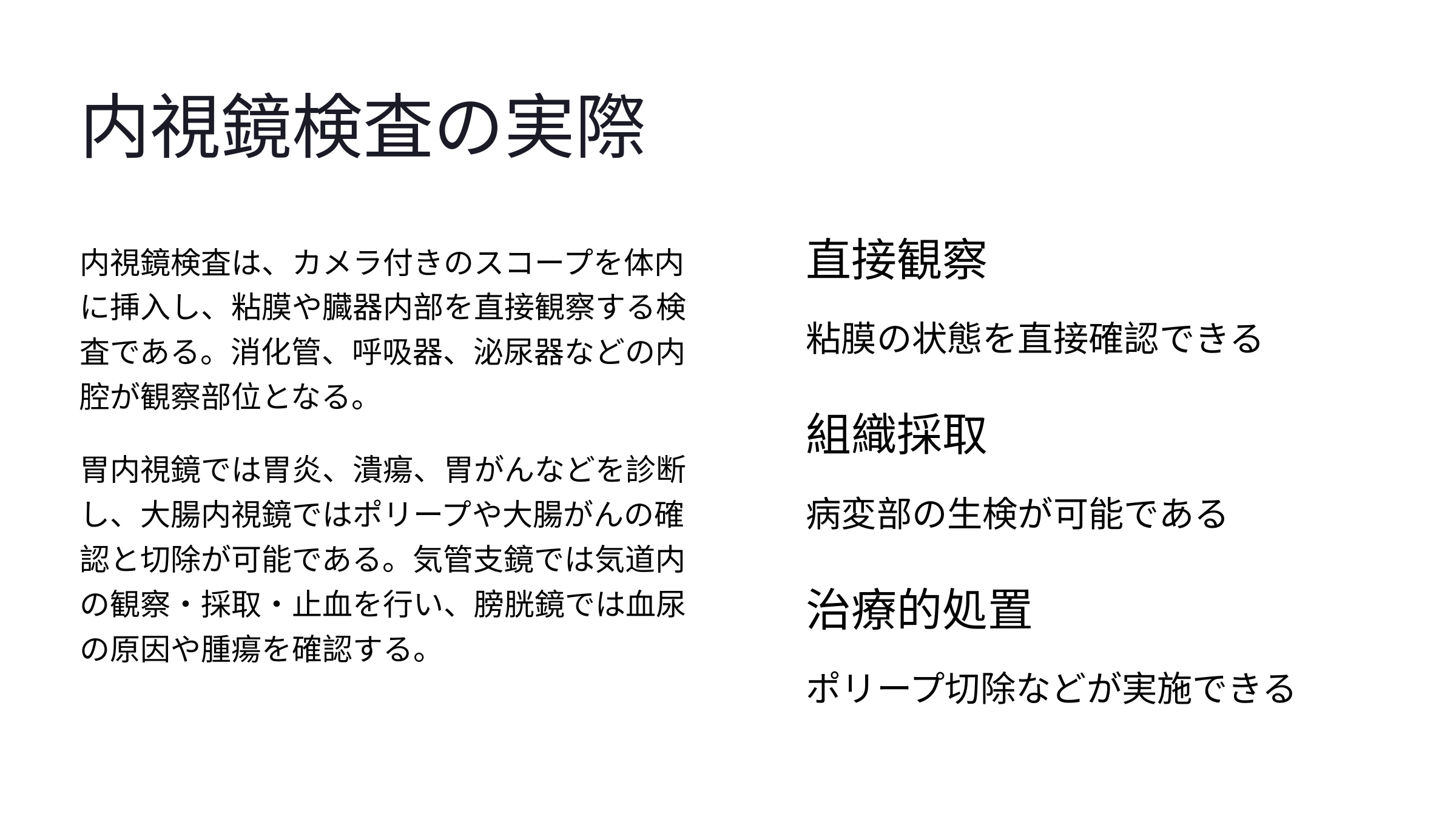

内視鏡検査の実際
内視鏡検査は、カメラ付きのスコープを体内に挿入し、粘膜や臓器内部を直接観察する検査である。消化管、呼吸器、泌尿器などの内腔が観察部位となる。
直接観察
粘膜の状態を直接確認できる
組織採取
胃内視鏡では胃炎、潰瘍、胃がんなどを診断し、大腸内視鏡ではポリープや大腸がんの確認と切除が可能である。気管支鏡では気道内の観察・採取・止血を行い、膀胱鏡では血尿の原因や腫瘍を確認する。
病変部の生検が可能である
治療的処置
ポリープ切除などが実施できる